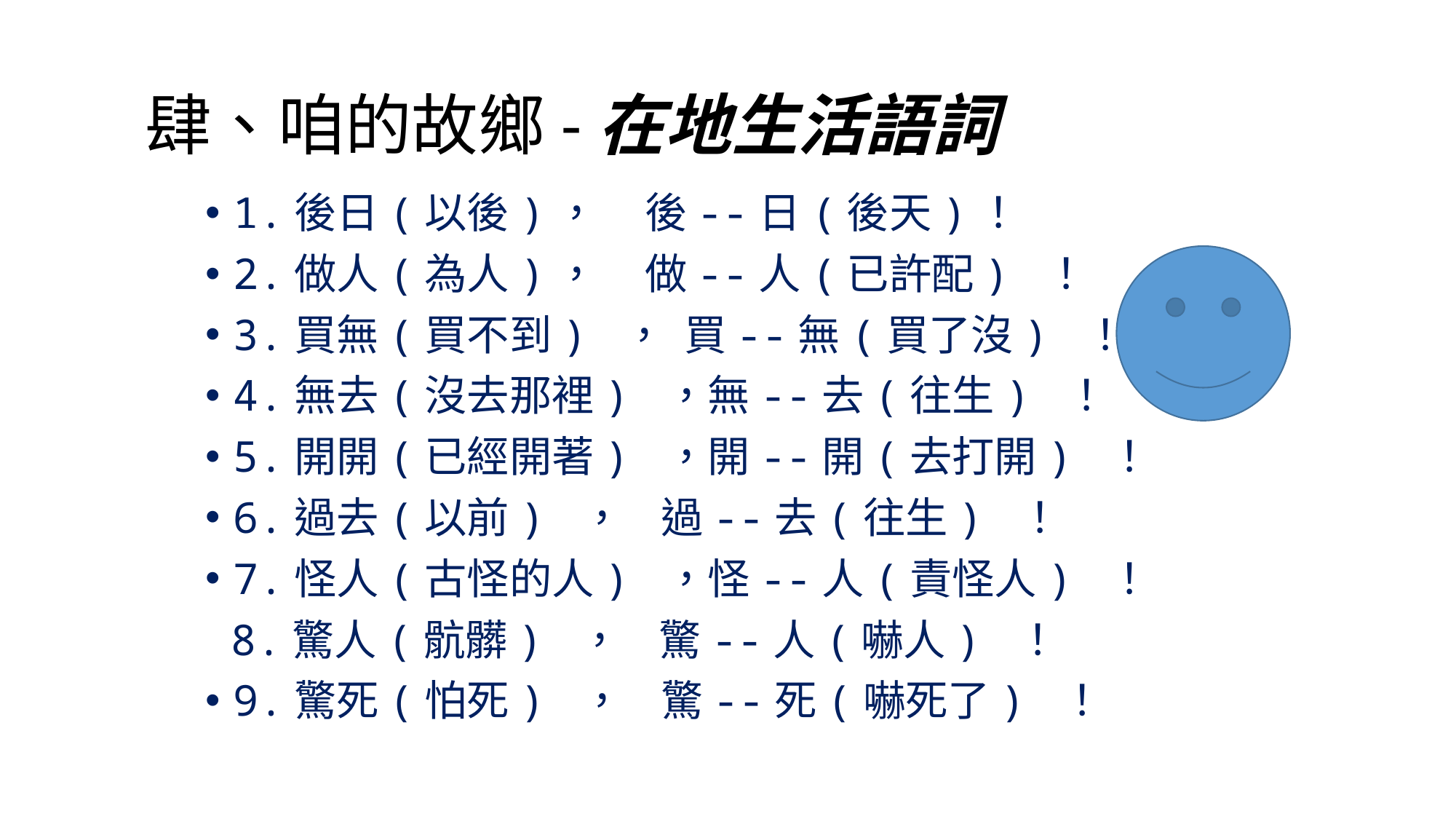

肆、咱的故鄉-在地生活語詞
1.後日(以後)，     後--日(後天)！
2.做人(為人)，     做--人(已許配) ！
3.買無(買不到) ，  買--無(買了沒) ！
4.無去(沒去那裡) ，無--去(往生) ！
5.開開(已經開著) ，開--開(去打開) ！
6.過去(以前) ，    過--去(往生) ！
7.怪人(古怪的人) ，怪--人(責怪人) ！
 8.驚人(骯髒) ，    驚--人(嚇人) ！
9.驚死(怕死) ，    驚--死(嚇死了) ！